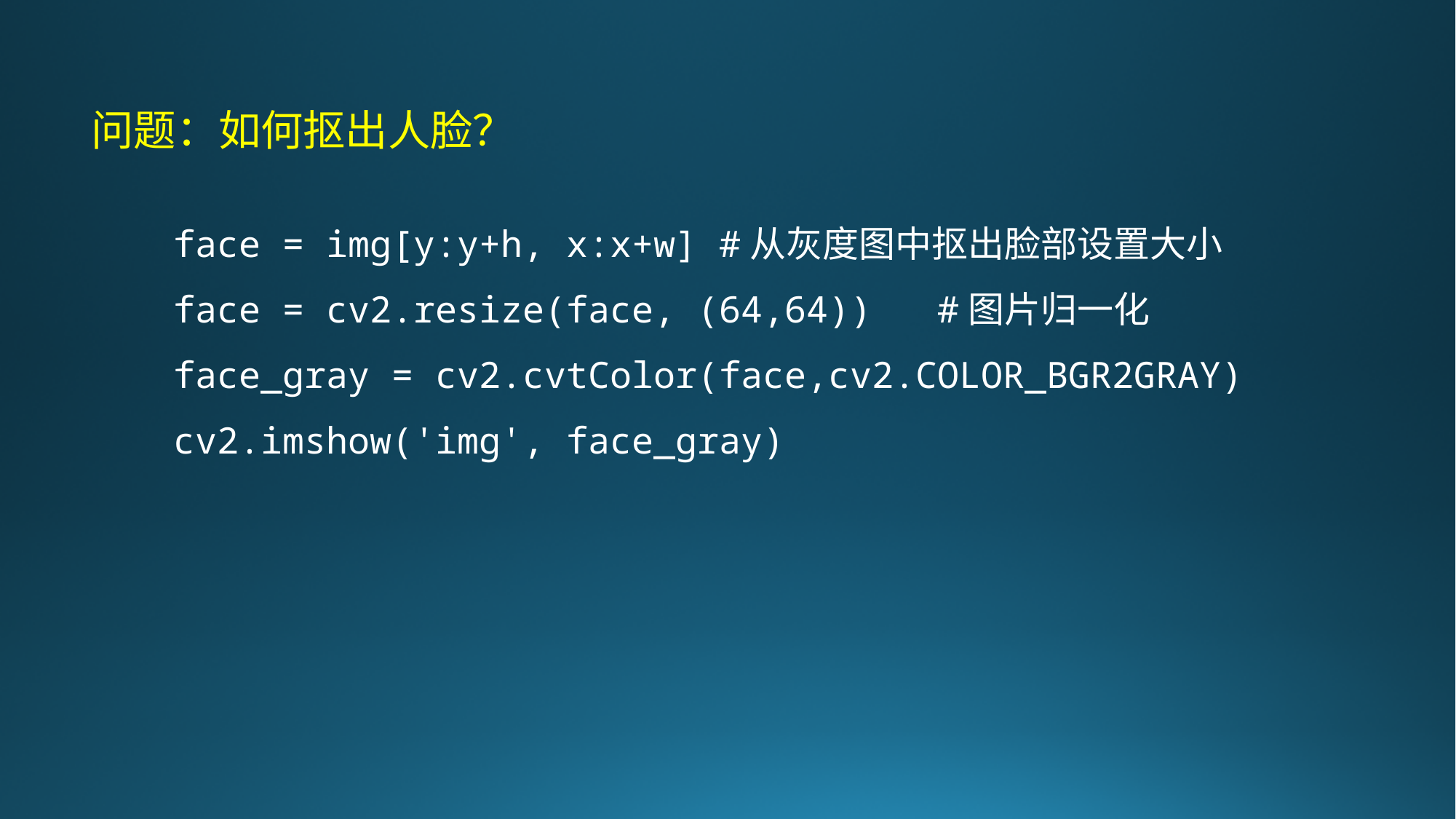

问题：如何抠出人脸？
face = img[y:y+h, x:x+w]	#从灰度图中抠出脸部设置大小
face = cv2.resize(face, (64,64))	#图片归一化
face_gray = cv2.cvtColor(face,cv2.COLOR_BGR2GRAY)
cv2.imshow('img', face_gray)